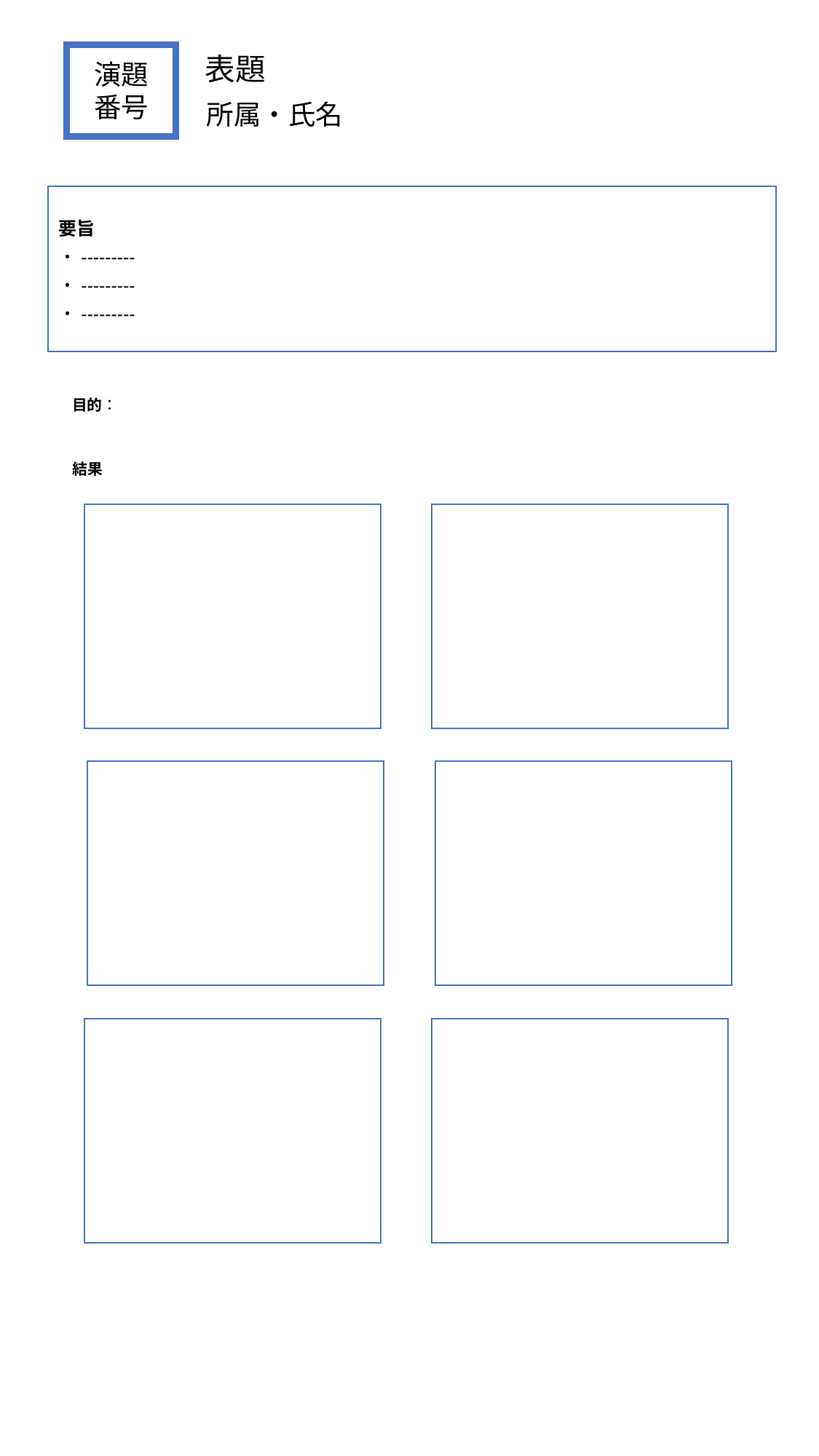

演題
番号
表題
所属・氏名
# 要旨 ・--------- ・--------- ・---------
目的：
結果